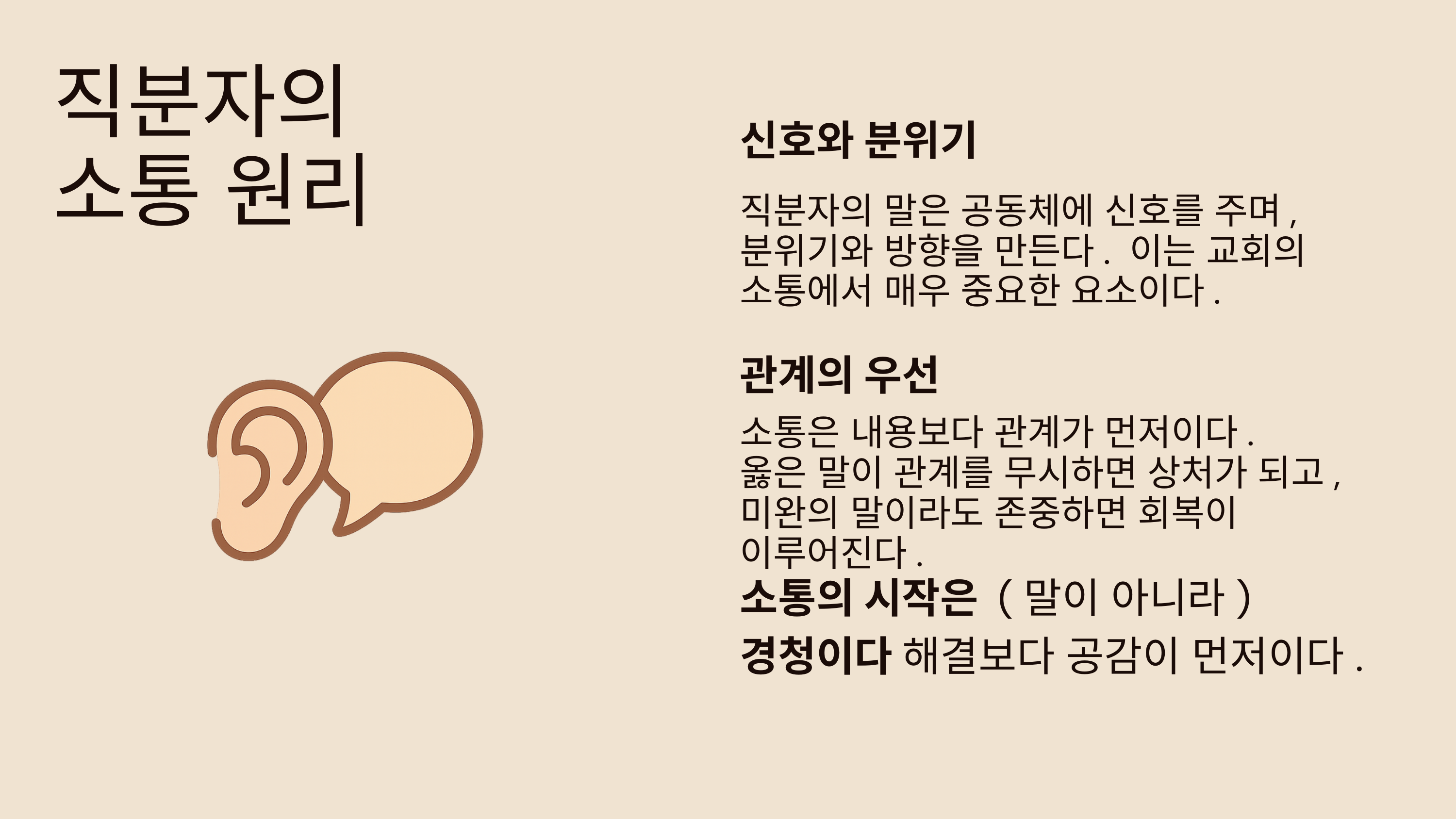

직분자의     소통 원리
신호와 분위기
직분자의 말은 공동체에 신호를 주며, 분위기와 방향을 만든다. 이는 교회의 소통에서 매우 중요한 요소이다.

관계의 우선
소통은 내용보다 관계가 먼저이다.
옳은 말이 관계를 무시하면 상처가 되고, 미완의 말이라도 존중하면 회복이 이루어진다.
소통의 시작은 (말이 아니라) 경청이다 해결보다 공감이 먼저이다.